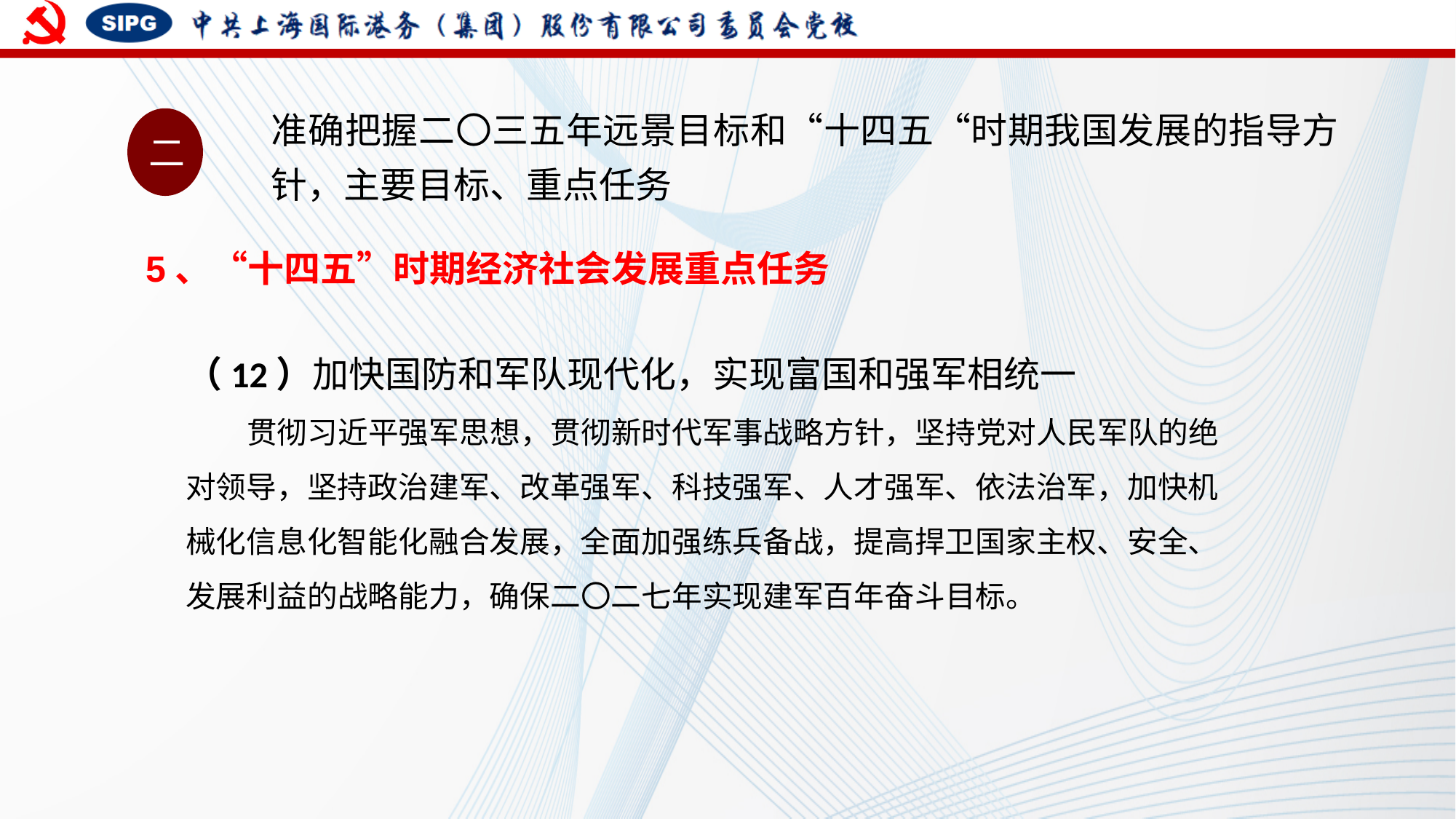

准确把握二〇三五年远景目标和“十四五“时期我国发展的指导方针，主要目标、重点任务
二
5、“十四五”时期经济社会发展重点任务
（12）加快国防和军队现代化，实现富国和强军相统一
        贯彻习近平强军思想，贯彻新时代军事战略方针，坚持党对人民军队的绝对领导，坚持政治建军、改革强军、科技强军、人才强军、依法治军，加快机械化信息化智能化融合发展，全面加强练兵备战，提高捍卫国家主权、安全、发展利益的战略能力，确保二〇二七年实现建军百年奋斗目标。